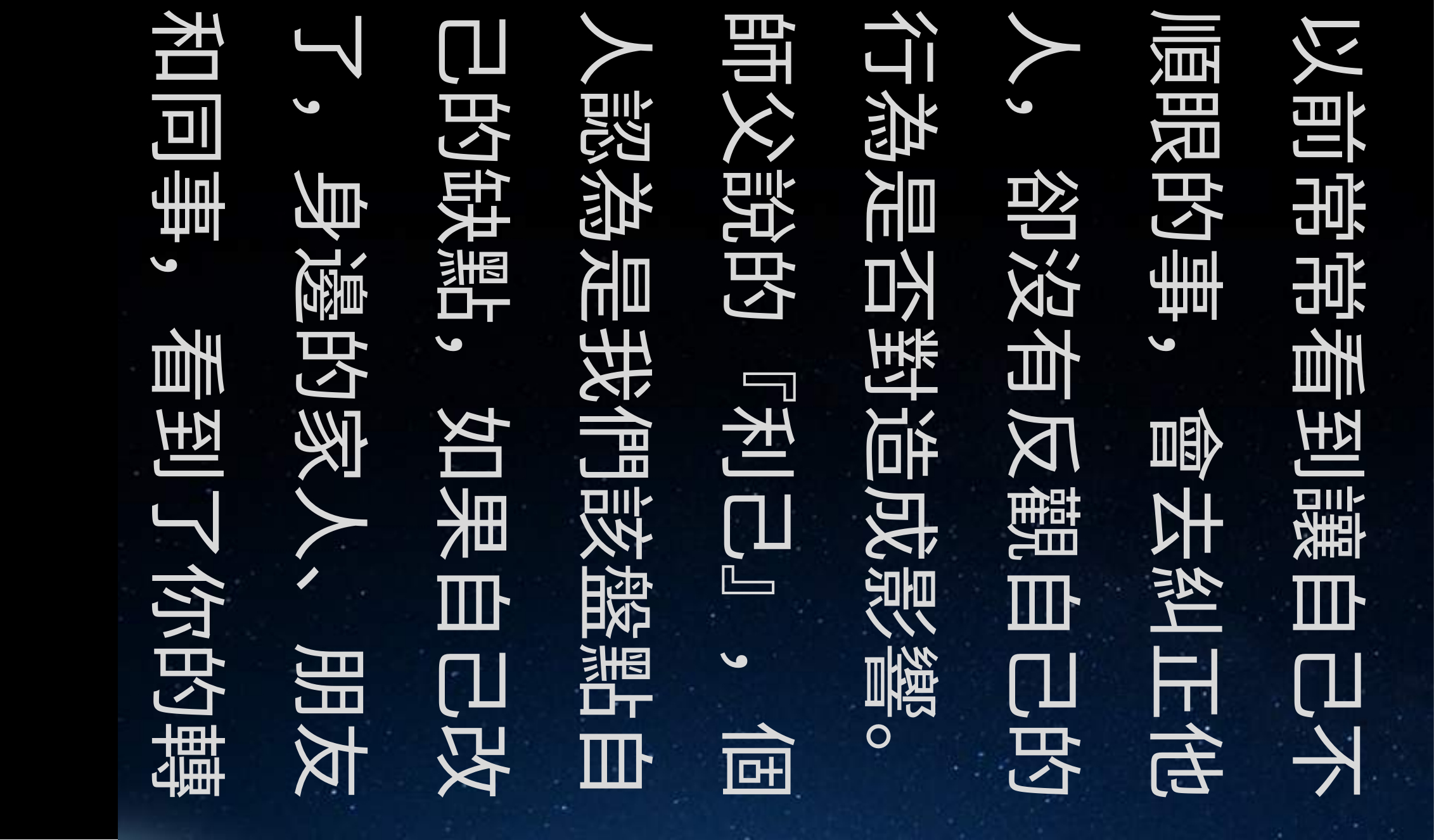

以前常常看到讓自己不順眼的事，會去糾正他人，卻沒有反觀自己的行為是否對造成影響。師父說的『利己』，個人認為是我們該盤點自己的缺點，如果自己改了，身邊的家人、朋友和同事，看到了你的轉